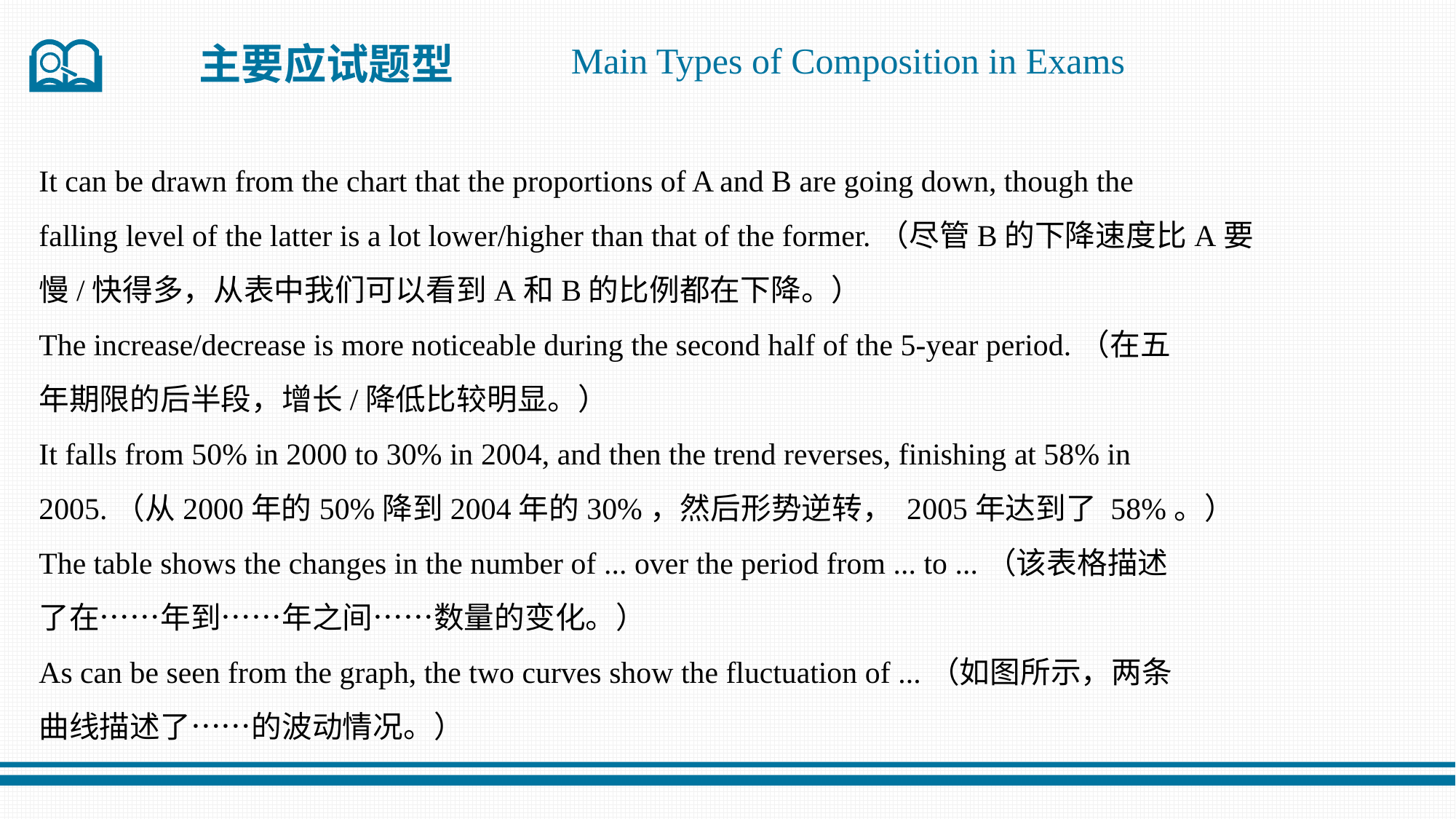

主要应试题型
Main Types of Composition in Exams
It can be drawn from the chart that the proportions of A and B are going down, though the
falling level of the latter is a lot lower/higher than that of the former.（尽管B的下降速度比A要
慢/快得多，从表中我们可以看到A和B的比例都在下降。）
The increase/decrease is more noticeable during the second half of the 5-year period.（在五
年期限的后半段，增长/降低比较明显。）
It falls from 50% in 2000 to 30% in 2004, and then the trend reverses, finishing at 58% in
2005.（从2000年的50%降到2004年的30%，然后形势逆转， 2005年达到了 58%。）
The table shows the changes in the number of ... over the period from ... to ...（该表格描述
了在……年到……年之间……数量的变化。）
As can be seen from the graph, the two curves show the fluctuation of ...（如图所示，两条
曲线描述了……的波动情况。）